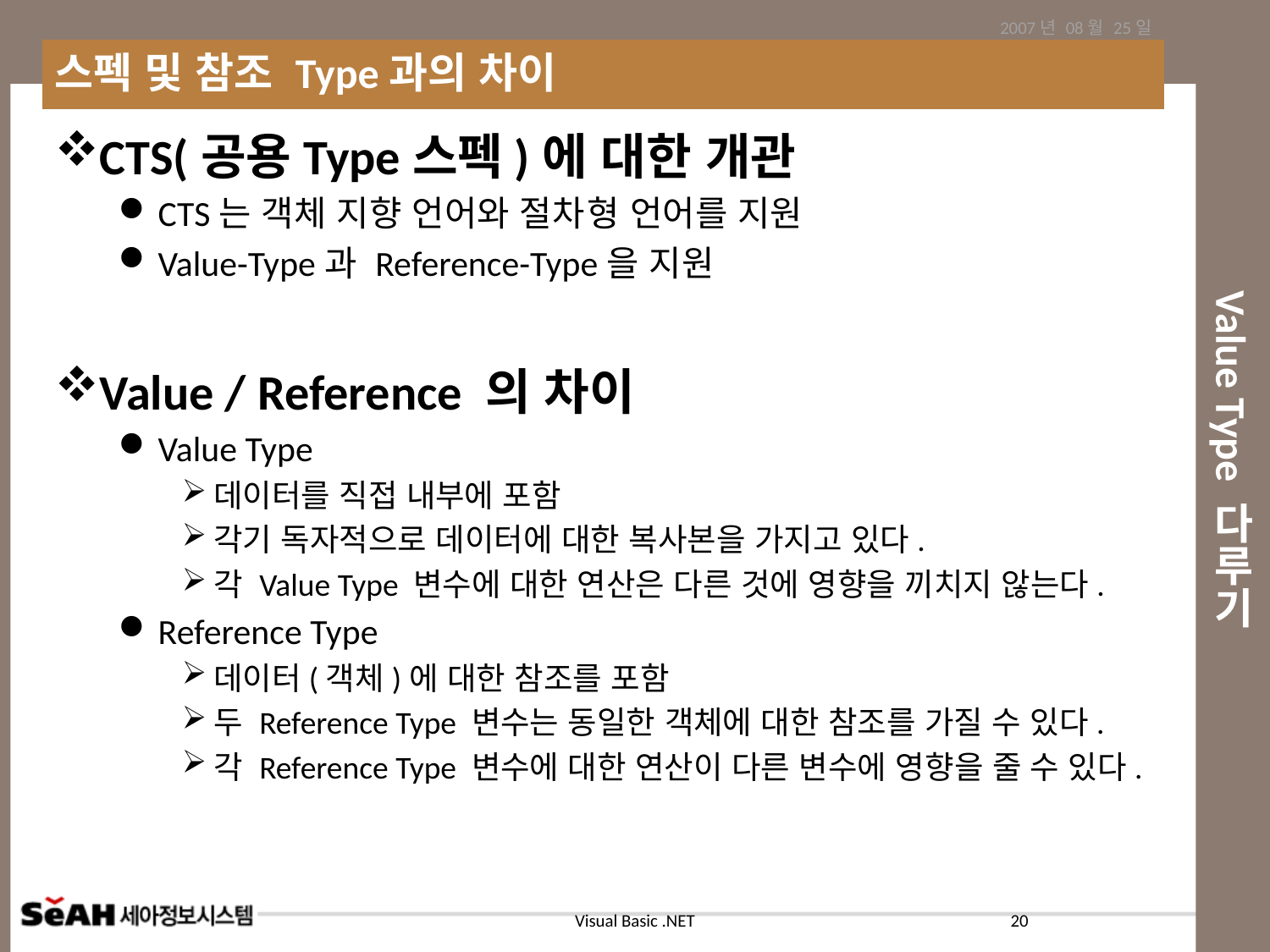

2007년 08월 25일
스펙 및 참조 Type과의 차이
# Value Type 다루기
CTS(공용Type스펙)에 대한 개관
CTS는 객체 지향 언어와 절차형 언어를 지원
Value-Type과 Reference-Type을 지원

Value / Reference 의 차이
Value Type
데이터를 직접 내부에 포함
각기 독자적으로 데이터에 대한 복사본을 가지고 있다.
각 Value Type 변수에 대한 연산은 다른 것에 영향을 끼치지 않는다.
Reference Type
데이터(객체)에 대한 참조를 포함
두 Reference Type 변수는 동일한 객체에 대한 참조를 가질 수 있다.
각 Reference Type 변수에 대한 연산이 다른 변수에 영향을 줄 수 있다.
20
Visual Basic .NET